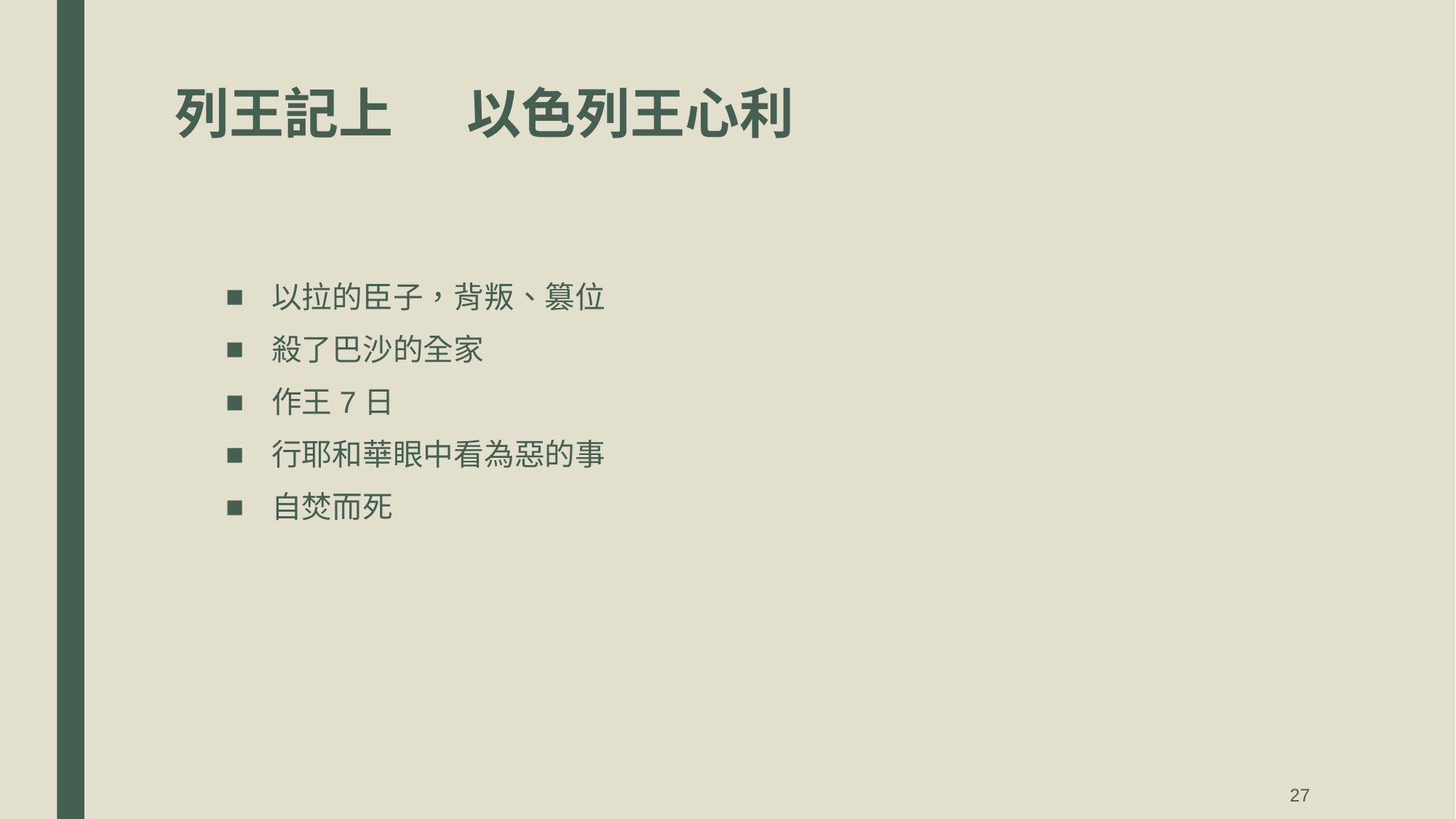

# 列王記上      以色列王心利

以拉的臣子，背叛、篡位
殺了巴沙的全家
作王7日
行耶和華眼中看為惡的事
自焚而死
27